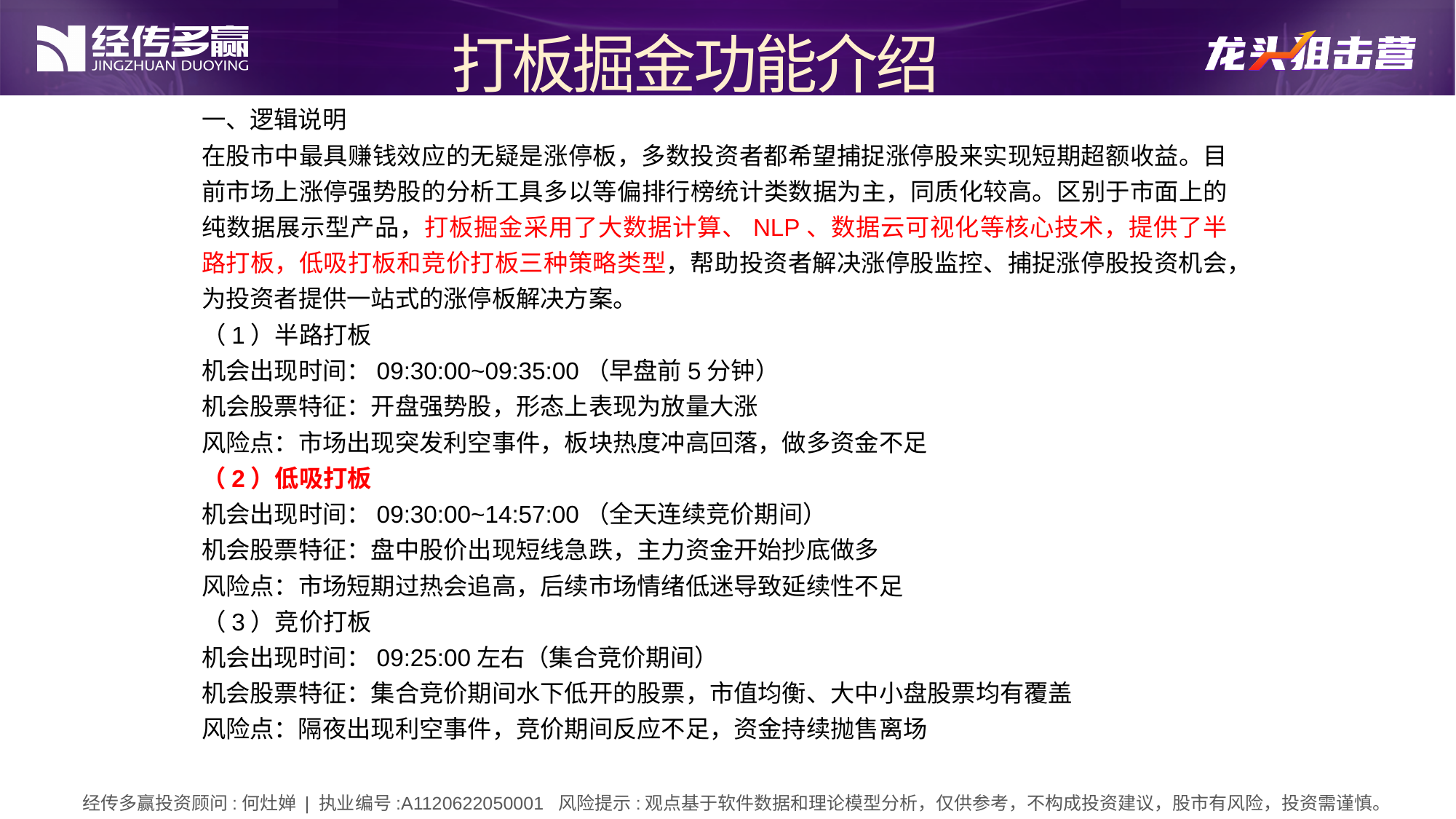

打板掘金功能介绍
一、逻辑说明
在股市中最具赚钱效应的无疑是涨停板，多数投资者都希望捕捉涨停股来实现短期超额收益。目前市场上涨停强势股的分析工具多以等偏排行榜统计类数据为主，同质化较高。区别于市面上的纯数据展示型产品，打板掘金采用了大数据计算、NLP、数据云可视化等核心技术，提供了半路打板，低吸打板和竞价打板三种策略类型，帮助投资者解决涨停股监控、捕捉涨停股投资机会，为投资者提供一站式的涨停板解决方案。
（1）半路打板
机会出现时间：09:30:00~09:35:00（早盘前5分钟）
机会股票特征：开盘强势股，形态上表现为放量大涨
风险点：市场出现突发利空事件，板块热度冲高回落，做多资金不足
（2）低吸打板
机会出现时间：09:30:00~14:57:00（全天连续竞价期间）
机会股票特征：盘中股价出现短线急跌，主力资金开始抄底做多
风险点：市场短期过热会追高，后续市场情绪低迷导致延续性不足
（3）竞价打板
机会出现时间：09:25:00左右（集合竞价期间）
机会股票特征：集合竞价期间水下低开的股票，市值均衡、大中小盘股票均有覆盖
风险点：隔夜出现利空事件，竞价期间反应不足，资金持续抛售离场